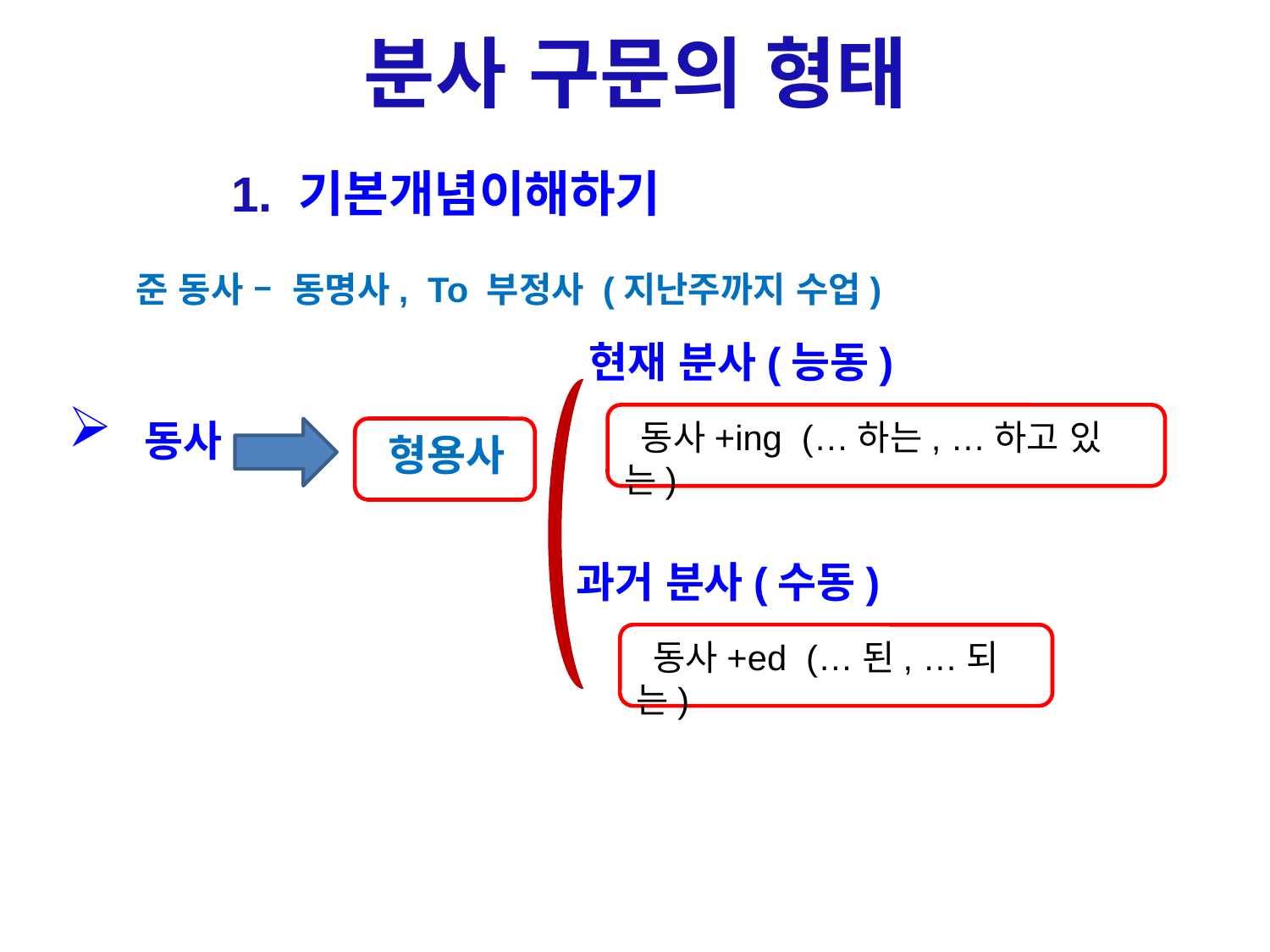

# 분사 구문의 형태

      준 동사 –  동명사,  To 부정사 (지난주까지 수업)
                                현재 분사(능동)
 동사

                                          과거 분사(수동)

 1. 기본개념이해하기

 동사+ing  (…하는, …하고 있는)

 형용사
 동사+ed  (…된, …되는)